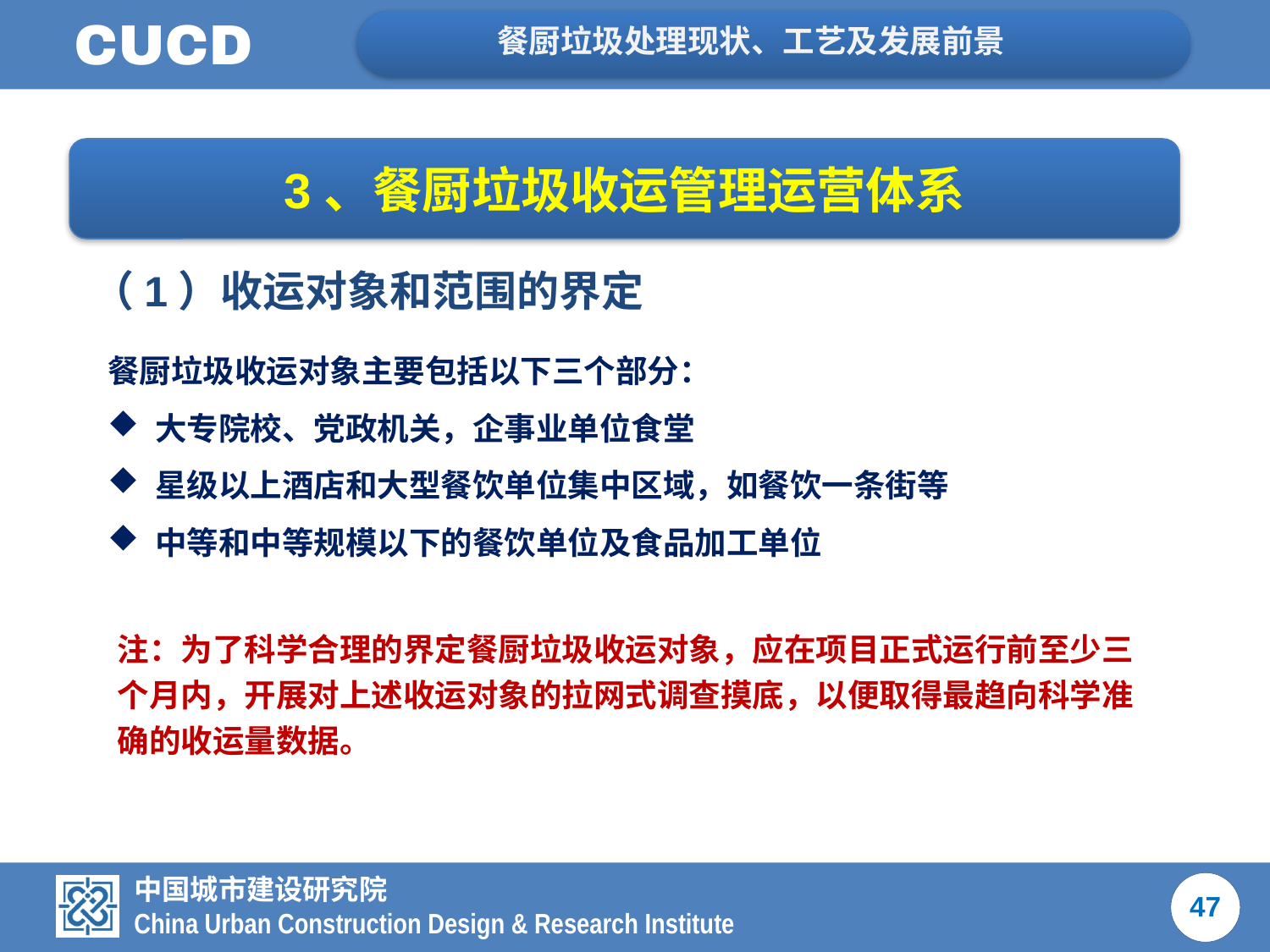

3、餐厨垃圾收运管理运营体系
（1）收运对象和范围的界定
餐厨垃圾收运对象主要包括以下三个部分：
大专院校、党政机关，企事业单位食堂
星级以上酒店和大型餐饮单位集中区域，如餐饮一条街等
中等和中等规模以下的餐饮单位及食品加工单位
注：为了科学合理的界定餐厨垃圾收运对象，应在项目正式运行前至少三个月内，开展对上述收运对象的拉网式调查摸底，以便取得最趋向科学准确的收运量数据。
47